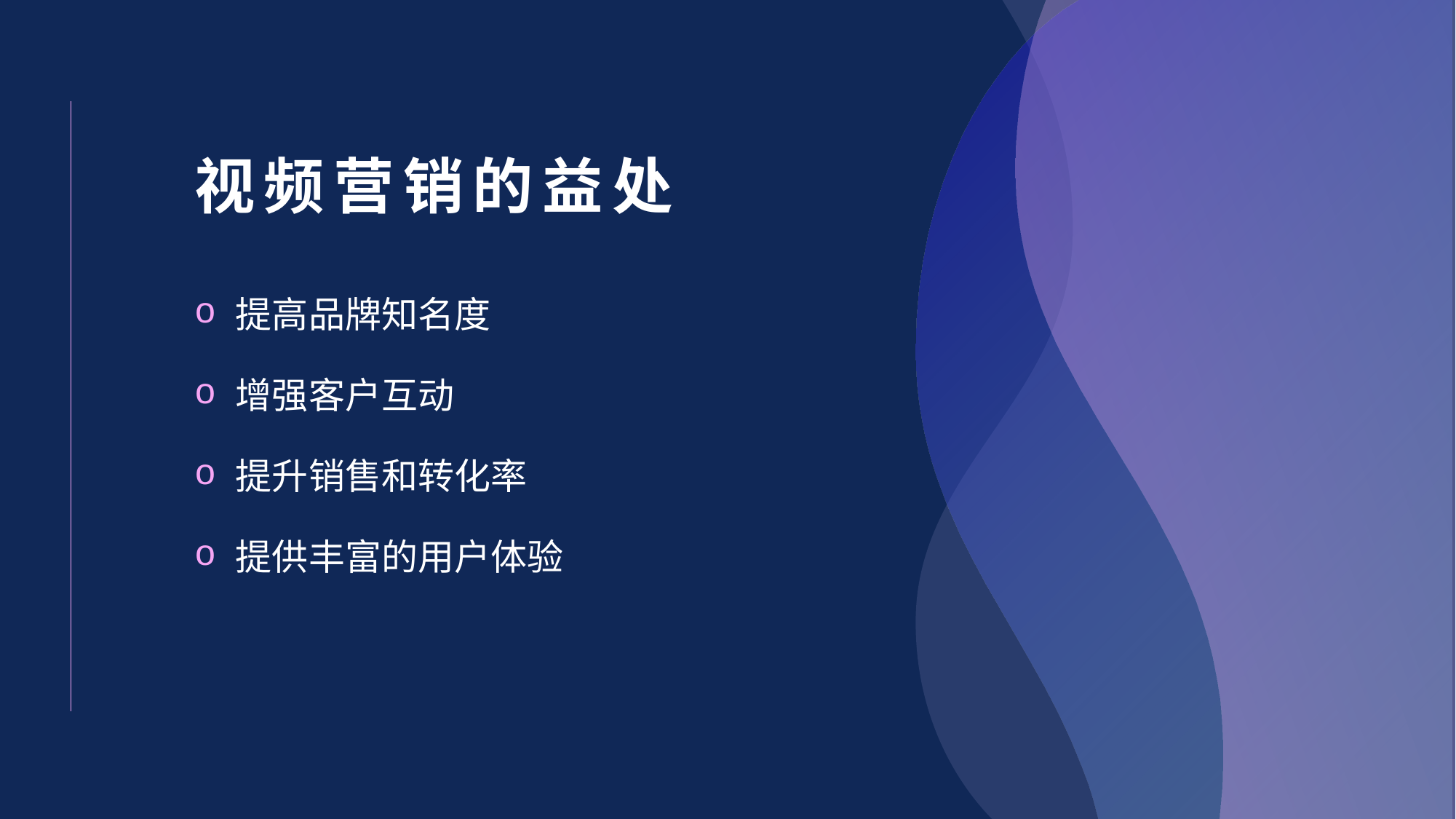

# 视频营销的益处
提高品牌知名度
增强客户互动
提升销售和转化率
提供丰富的用户体验